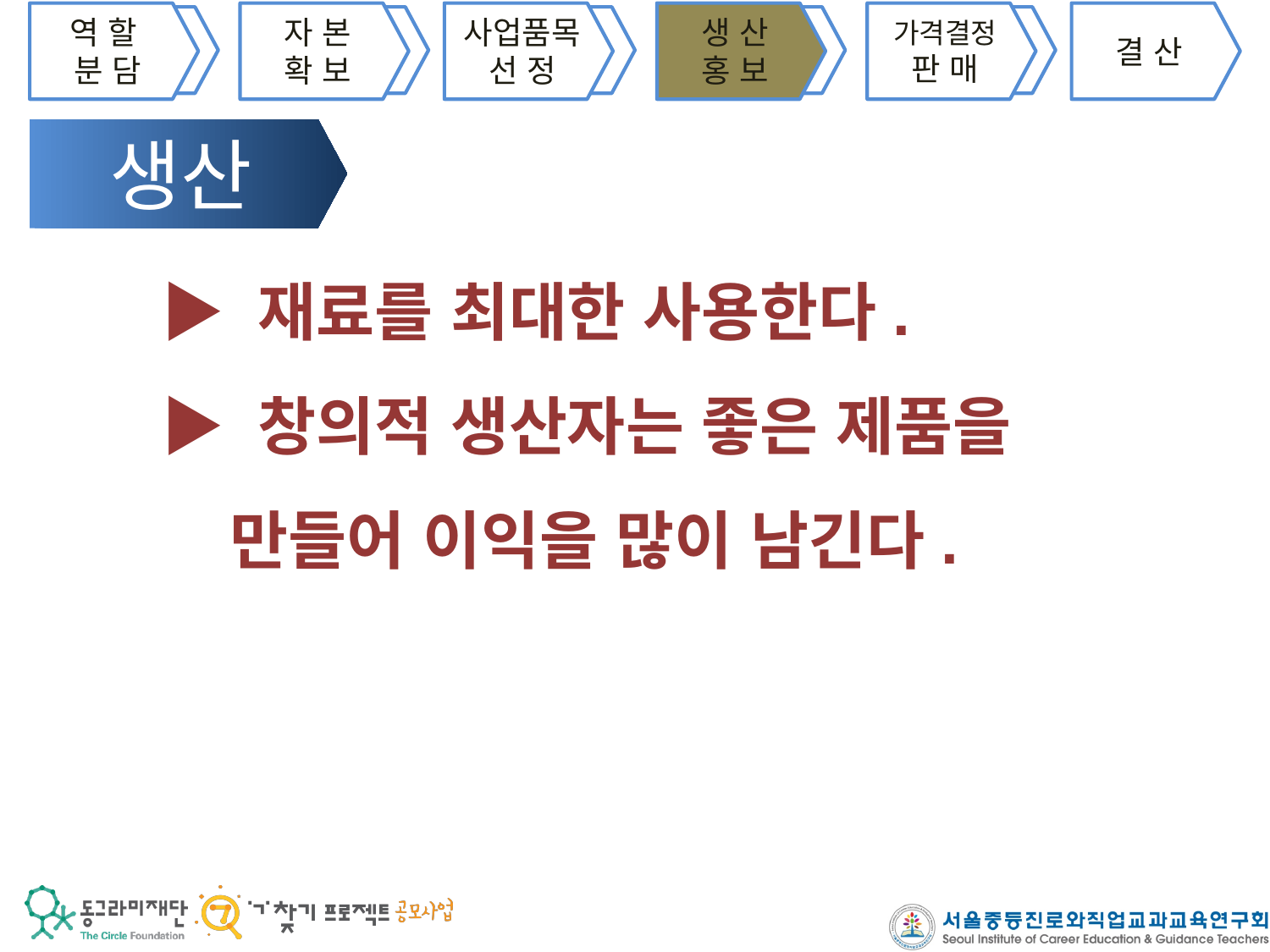

역 할
분 담
자 본
확 보
사업품목
선 정
생 산
홍 보
가격결정
판 매
결 산

생산
▶ 재료를 최대한 사용한다.
▶ 창의적 생산자는 좋은 제품을
   만들어 이익을 많이 남긴다.